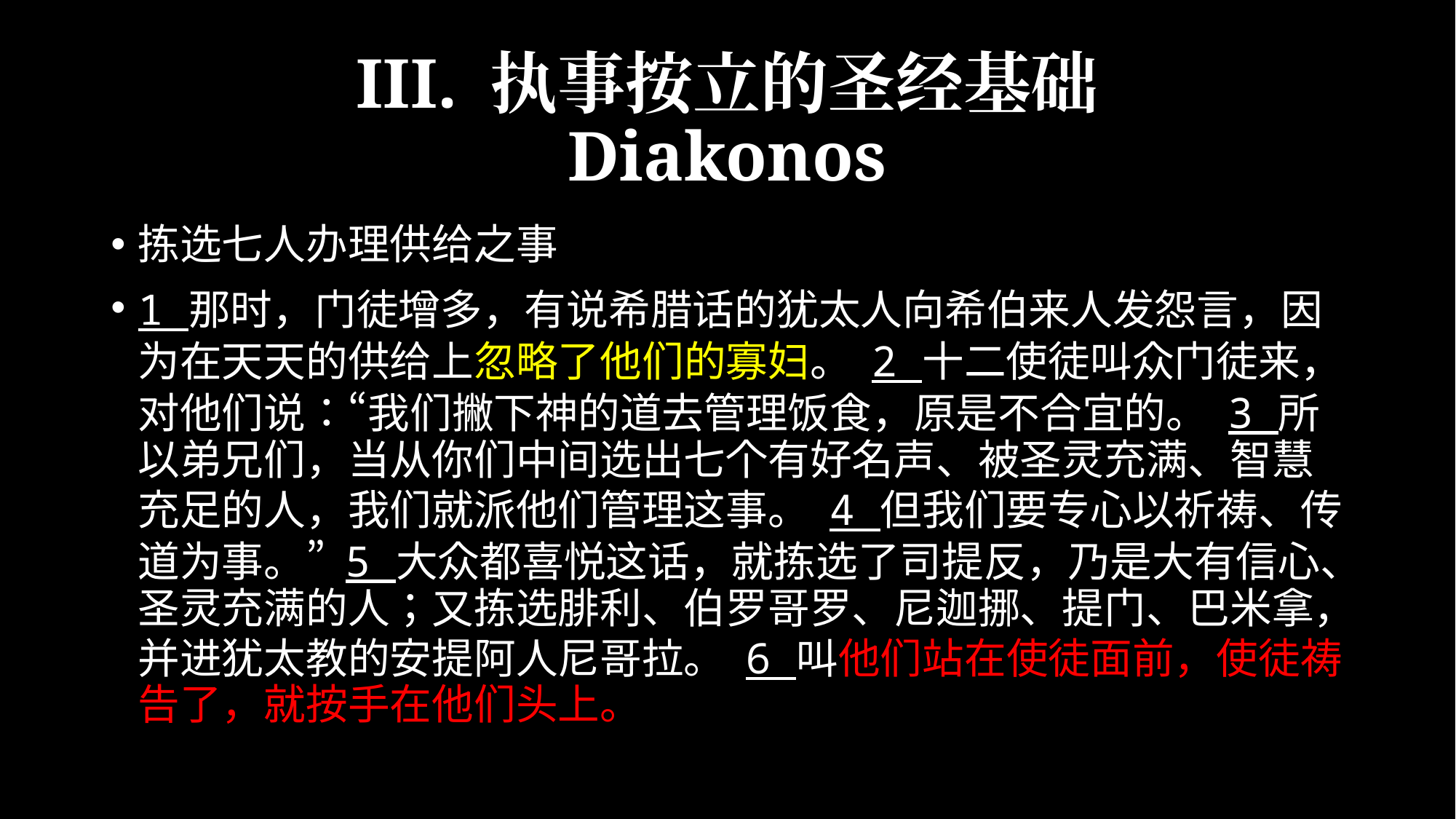

# III. 执事按立的圣经基础 Diakonos
拣选七人办理供给之事
1 那时，门徒增多，有说希腊话的犹太人向希伯来人发怨言，因为在天天的供给上忽略了他们的寡妇。 2 十二使徒叫众门徒来，对他们说：“我们撇下神的道去管理饭食，原是不合宜的。 3 所以弟兄们，当从你们中间选出七个有好名声、被圣灵充满、智慧充足的人，我们就派他们管理这事。 4 但我们要专心以祈祷、传道为事。” 5 大众都喜悦这话，就拣选了司提反，乃是大有信心、圣灵充满的人；又拣选腓利、伯罗哥罗、尼迦挪、提门、巴米拿，并进犹太教的安提阿人尼哥拉。 6 叫他们站在使徒面前，使徒祷告了，就按手在他们头上。